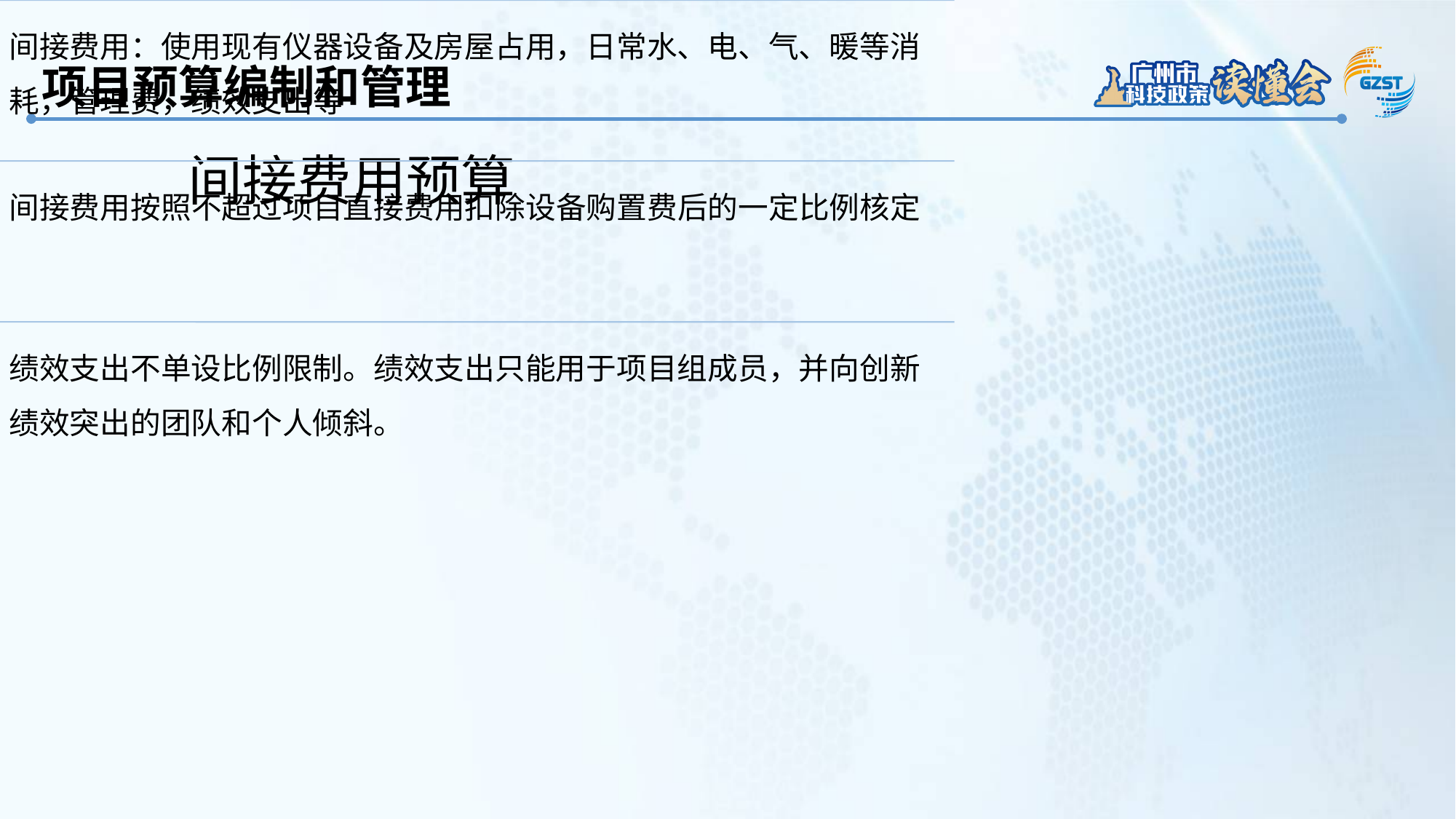

项目预算编制和管理
间接费用预算
间接费用：使用现有仪器设备及房屋占用，日常水、电、气、暖等消耗，管理费，绩效支出等
间接费用按照不超过项目直接费用扣除设备购置费后的一定比例核定
绩效支出不单设比例限制。绩效支出只能用于项目组成员，并向创新绩效突出的团队和个人倾斜。